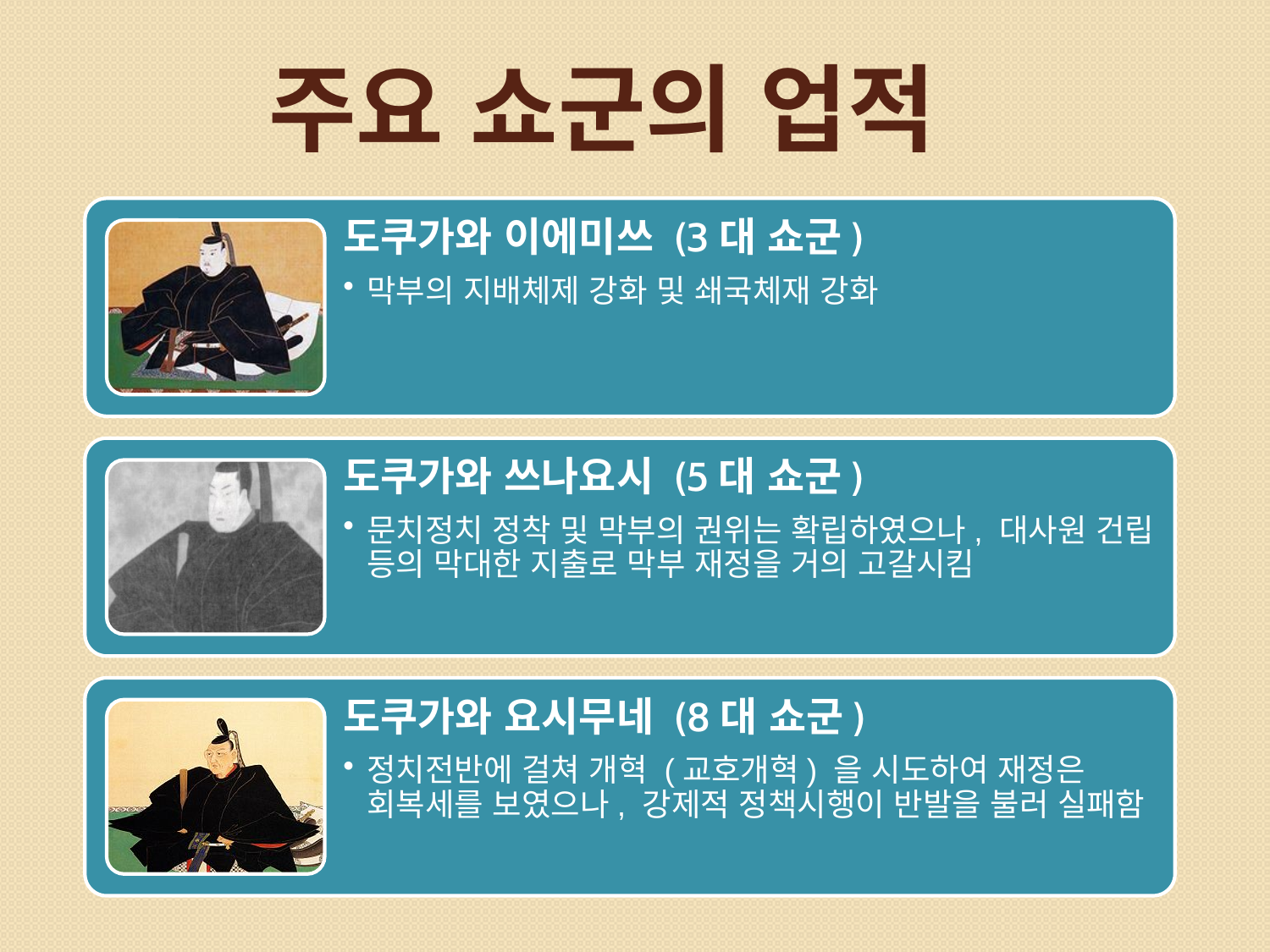

# 주요 쇼군의 업적
도쿠가와 이에미쓰 (3대 쇼군)
막부의 지배체제 강화 및 쇄국체재 강화
도쿠가와 쓰나요시 (5대 쇼군)
문치정치 정착 및 막부의 권위는 확립하였으나, 대사원 건립 등의 막대한 지출로 막부 재정을 거의 고갈시킴
도쿠가와 요시무네 (8대 쇼군)
정치전반에 걸쳐 개혁 (교호개혁) 을 시도하여 재정은 회복세를 보였으나, 강제적 정책시행이 반발을 불러 실패함